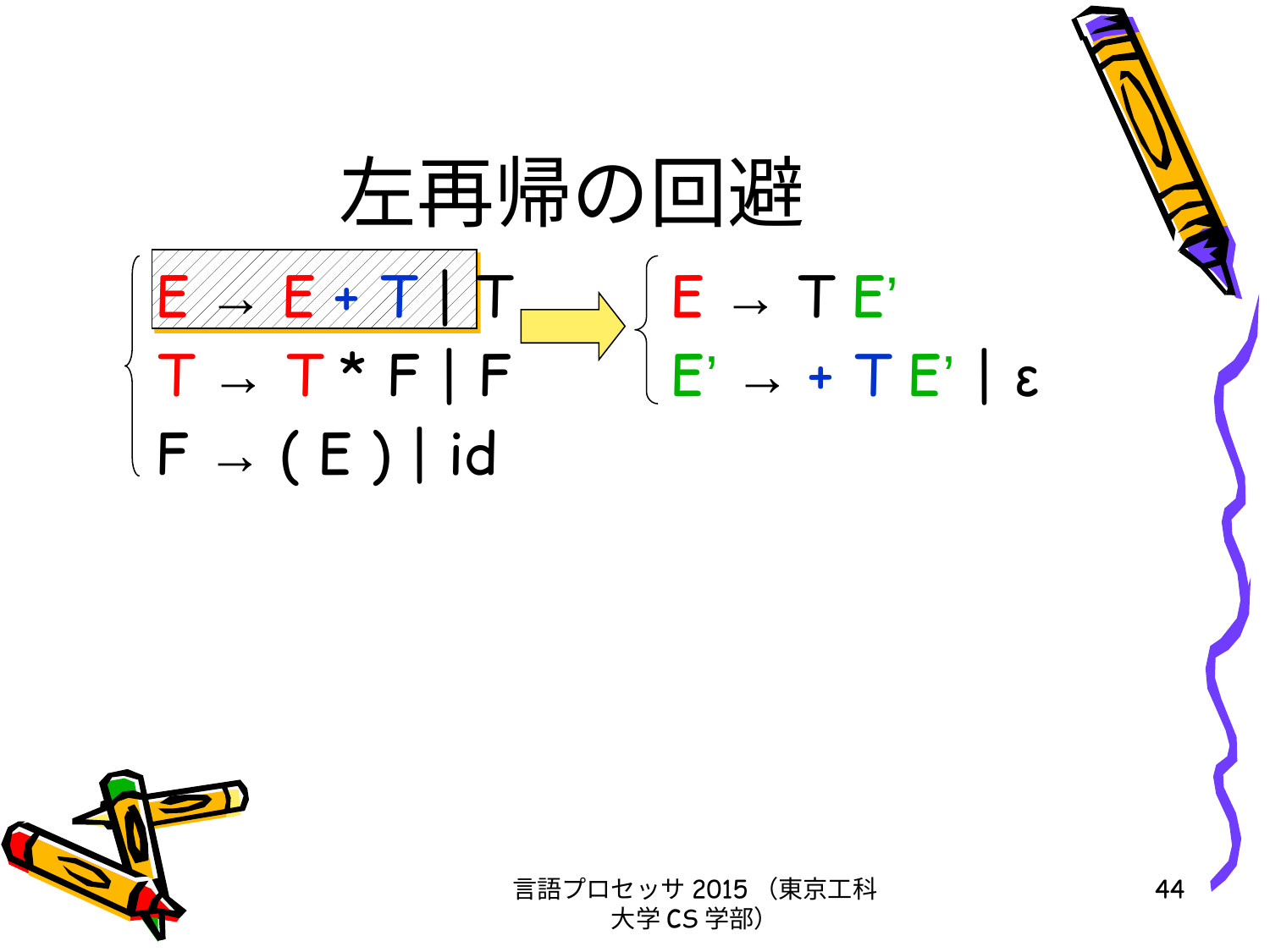

# 左再帰の回避

	E → E + T | T
	T → T * F | F
	F → ( E ) | id

 E → T E’
 E’ → + T E’ | ε

言語プロセッサ2015（東京工科大学CS学部）
44